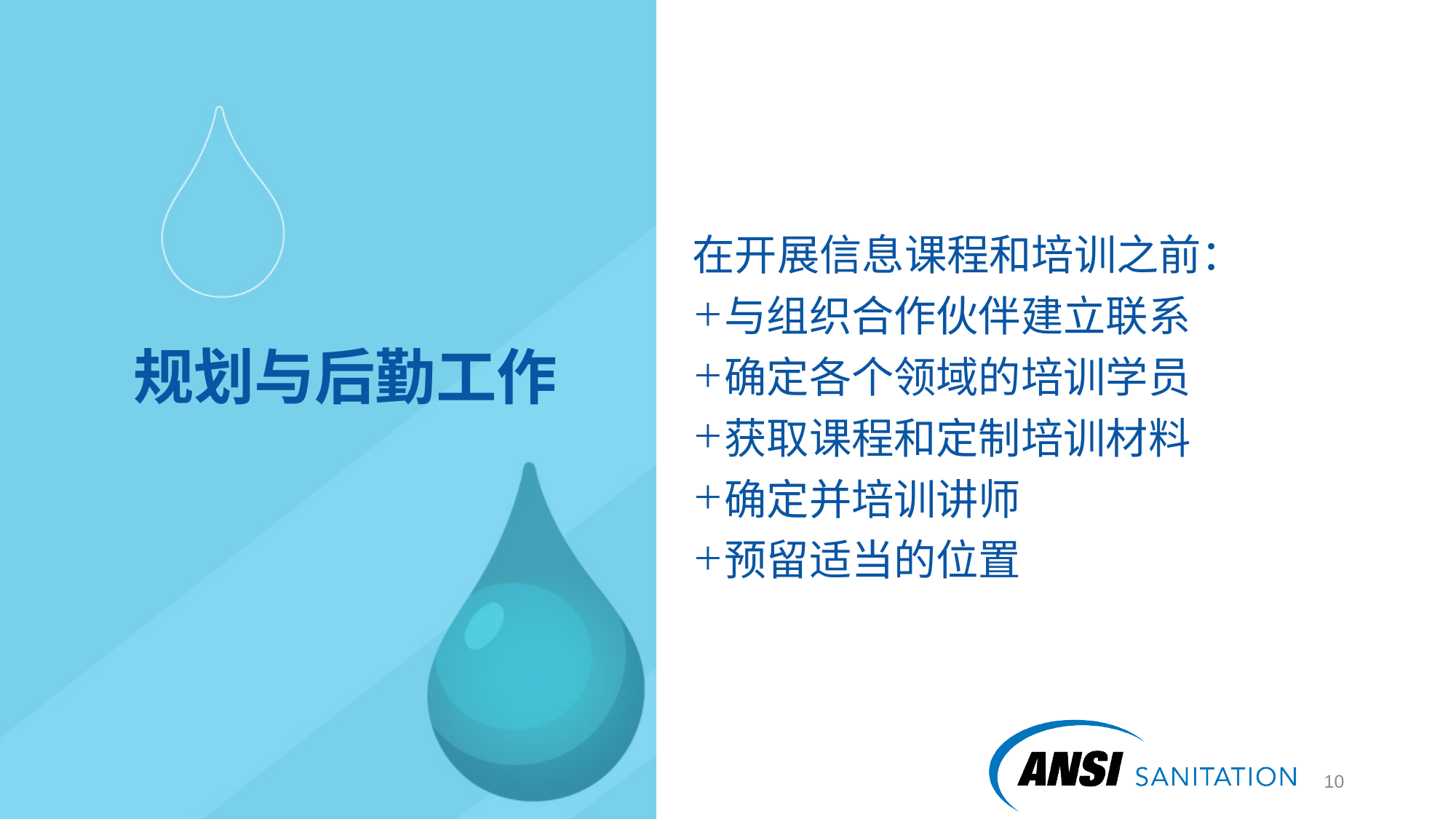

在开展信息课程和培训之前：
与组织合作伙伴建立联系
确定各个领域的培训学员
获取课程和定制培训材料
确定并培训讲师
预留适当的位置
# 规划与后勤工作
10